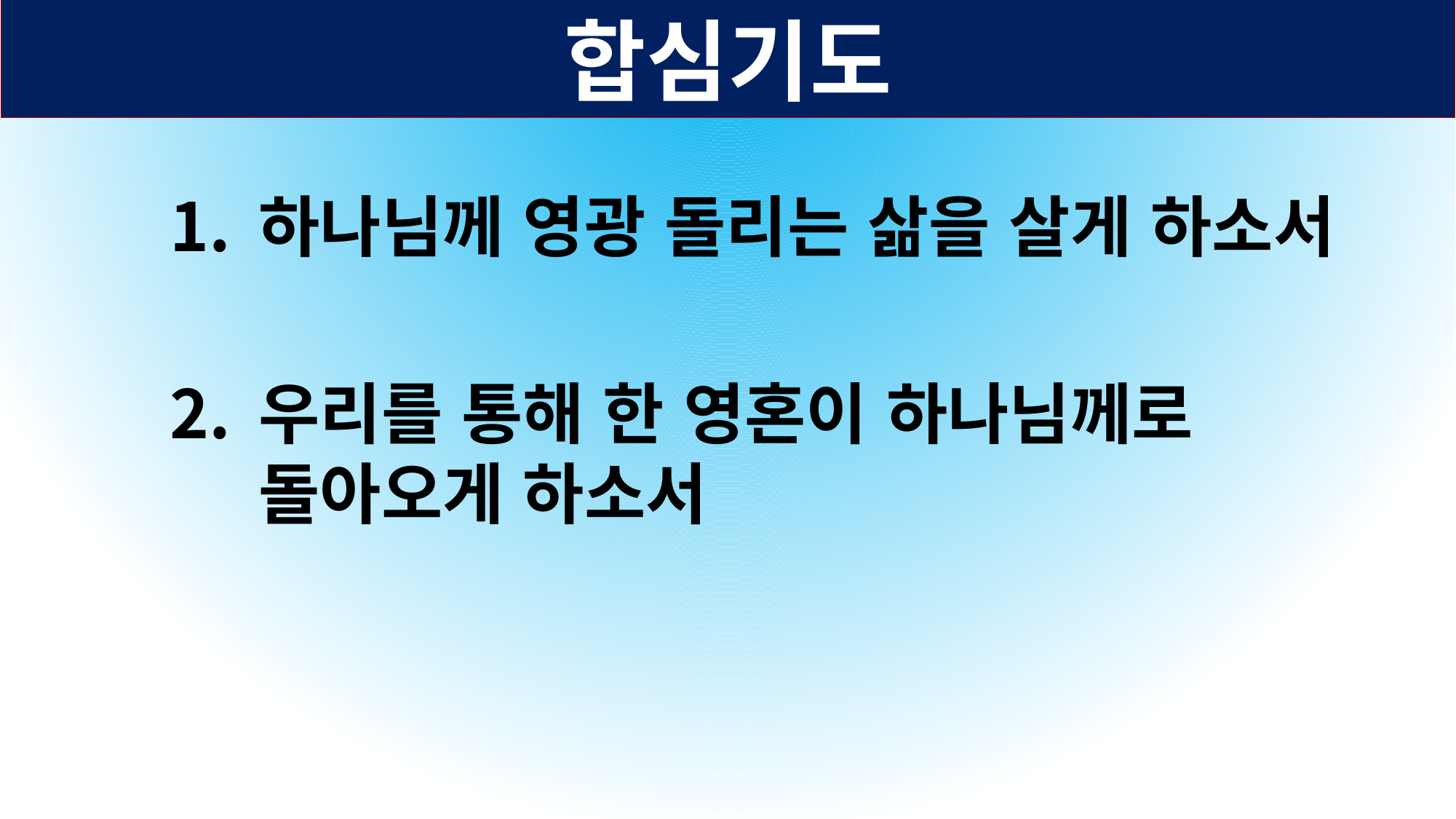

합심기도
하나님께 영광 돌리는 삶을 살게 하소서

우리를 통해 한 영혼이 하나님께로 돌아오게 하소서